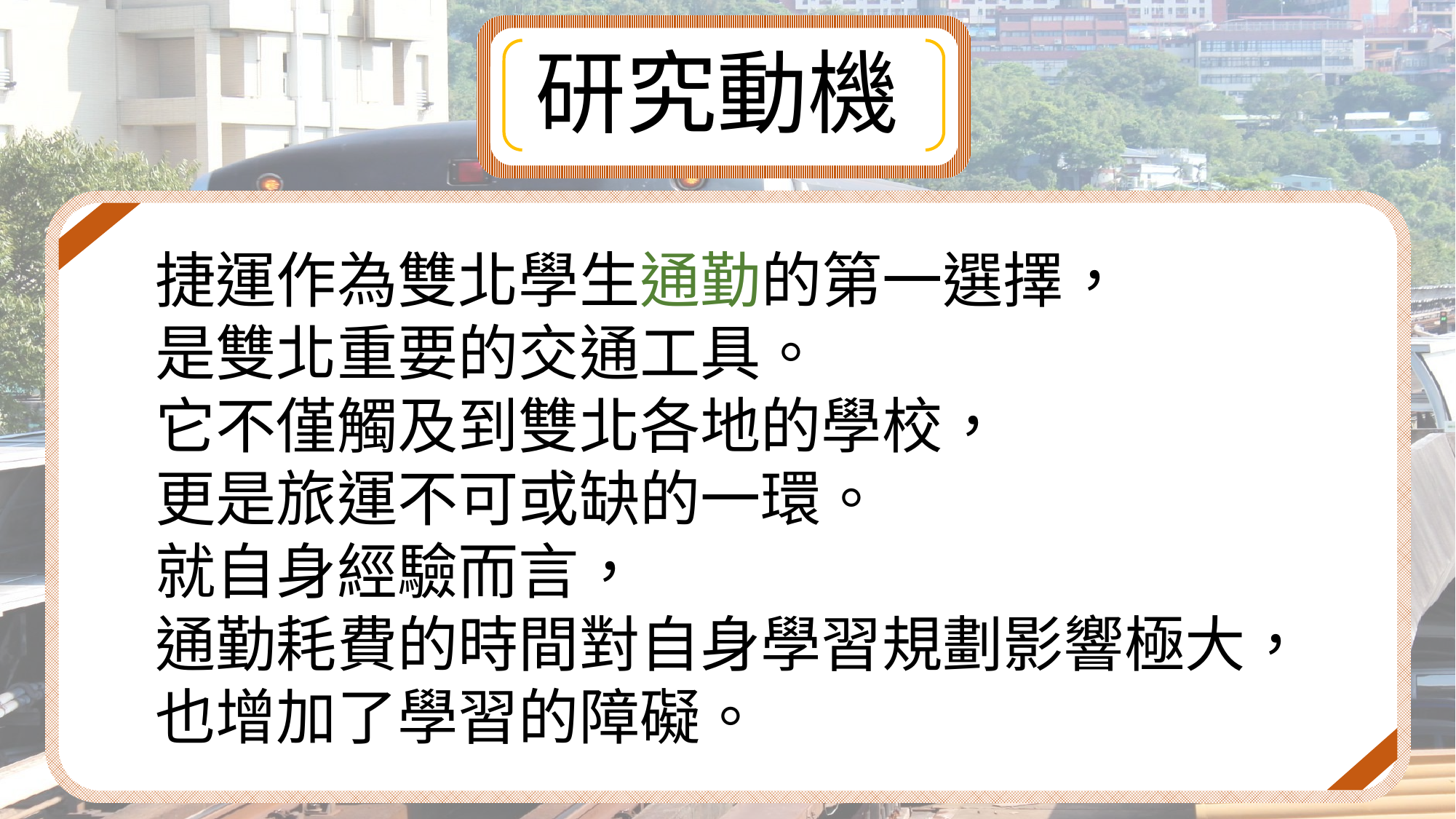

研究動機

捷運作為雙北學生通勤的第一選擇，
是雙北重要的交通工具。
它不僅觸及到雙北各地的學校，
更是旅運不可或缺的一環。
就自身經驗而言，
通勤耗費的時間對自身學習規劃影響極大，
也增加了學習的障礙。